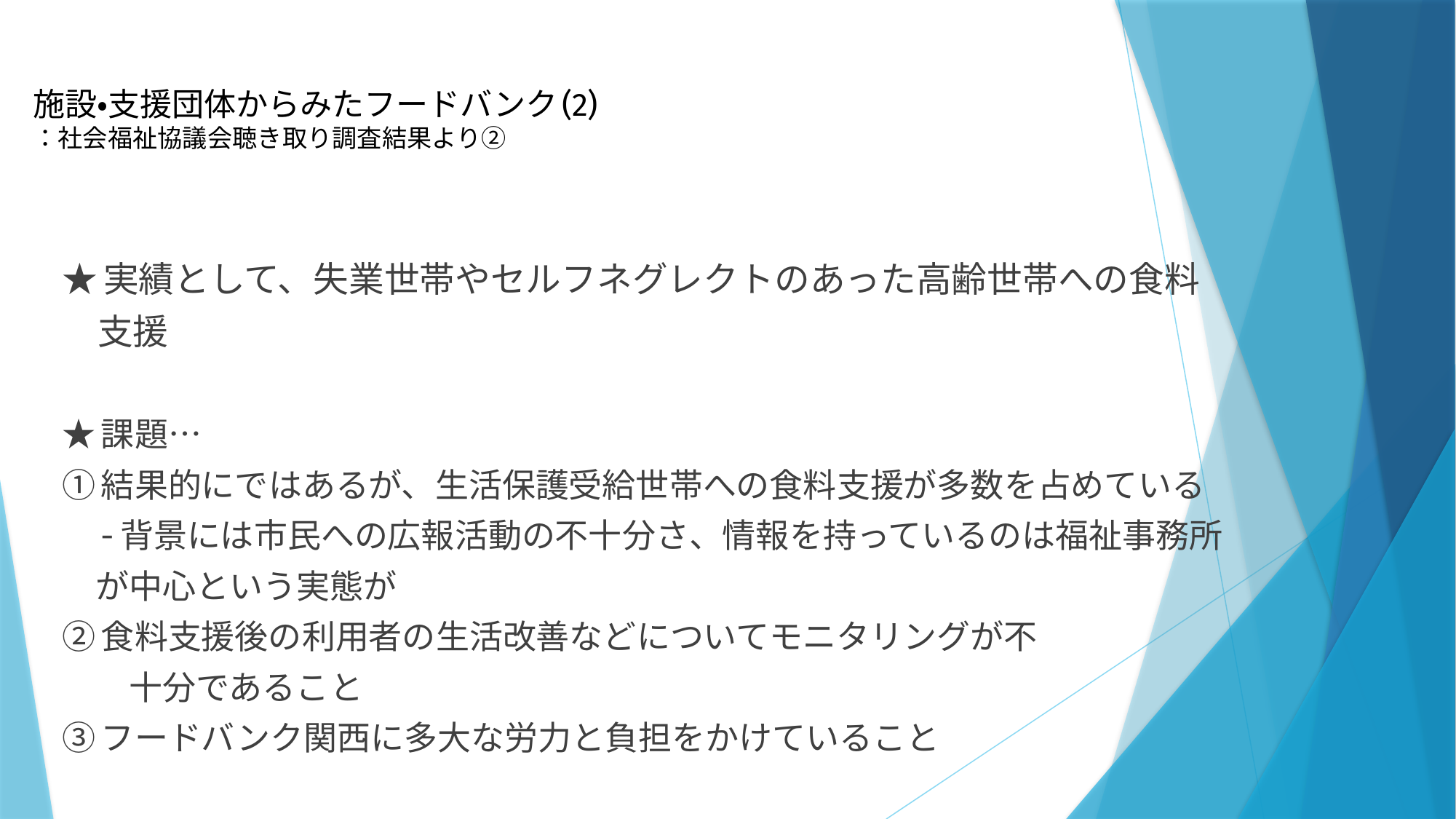

# 施設・支援団体からみたフードバンク(2) ：社会福祉協議会聴き取り調査結果より②

★実績として、失業世帯やセルフネグレクトのあった高齢世帯への食料
　支援

★課題…
①結果的にではあるが、生活保護受給世帯への食料支援が多数を占めている
　-背景には市民への広報活動の不十分さ、情報を持っているのは福祉事務所
　が中心という実態が
②食料支援後の利用者の生活改善などについてモニタリングが不
　　十分であること
③フードバンク関西に多大な労力と負担をかけていること